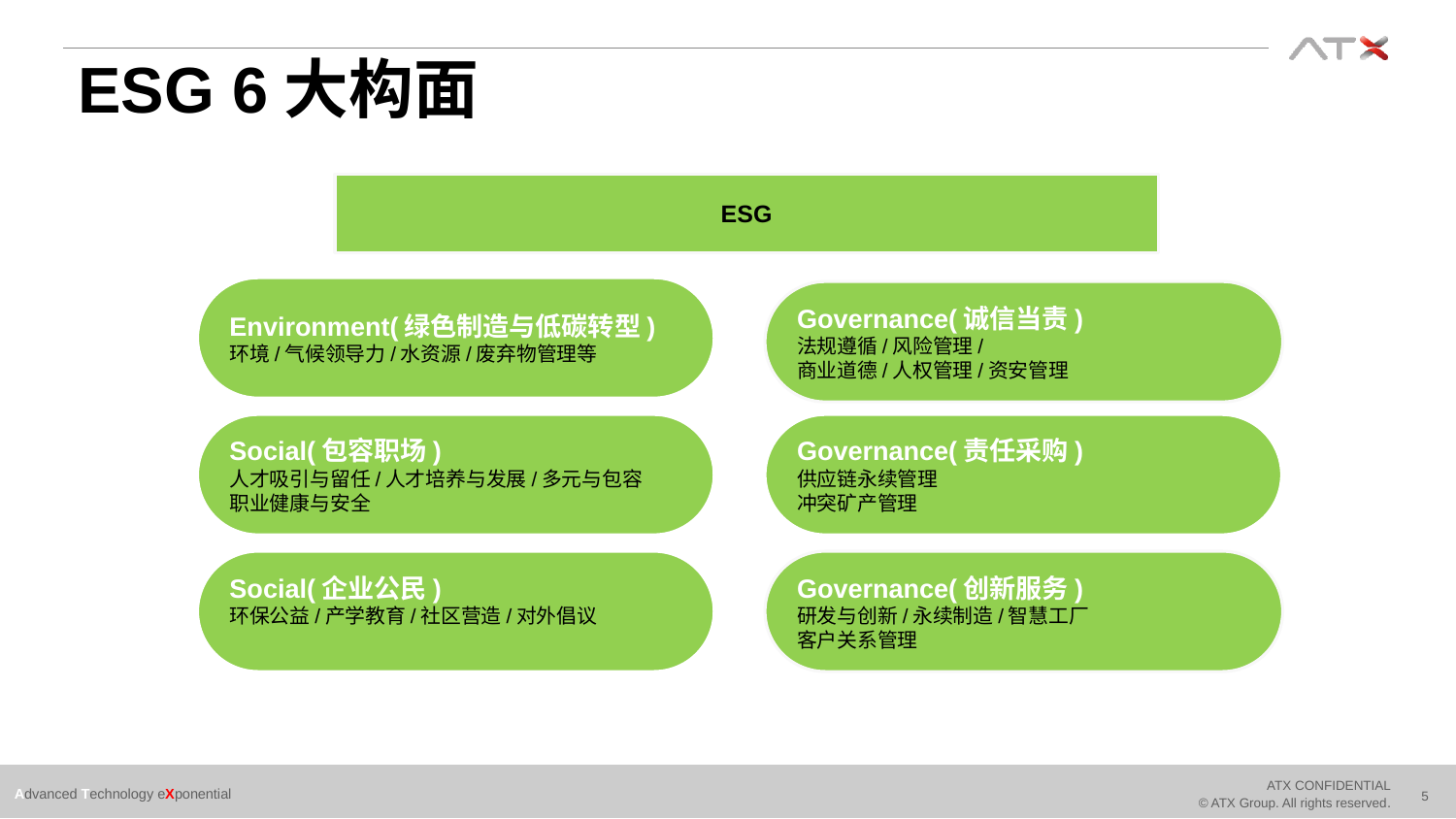

# ESG 6大构面
ESG
Environment(绿色制造与低碳转型)
环境/气候领导力/水资源/废弃物管理等
Governance(诚信当责)
法规遵循/风险管理/
商业道德/人权管理/资安管理
Governance(责任采购)
供应链永续管理
冲突矿产管理
Social(包容职场)
人才吸引与留任/人才培养与发展/多元与包容
职业健康与安全
Social(企业公民)
环保公益/产学教育/社区营造/对外倡议

Governance(创新服务)
研发与创新/永续制造/智慧工厂
客户关系管理